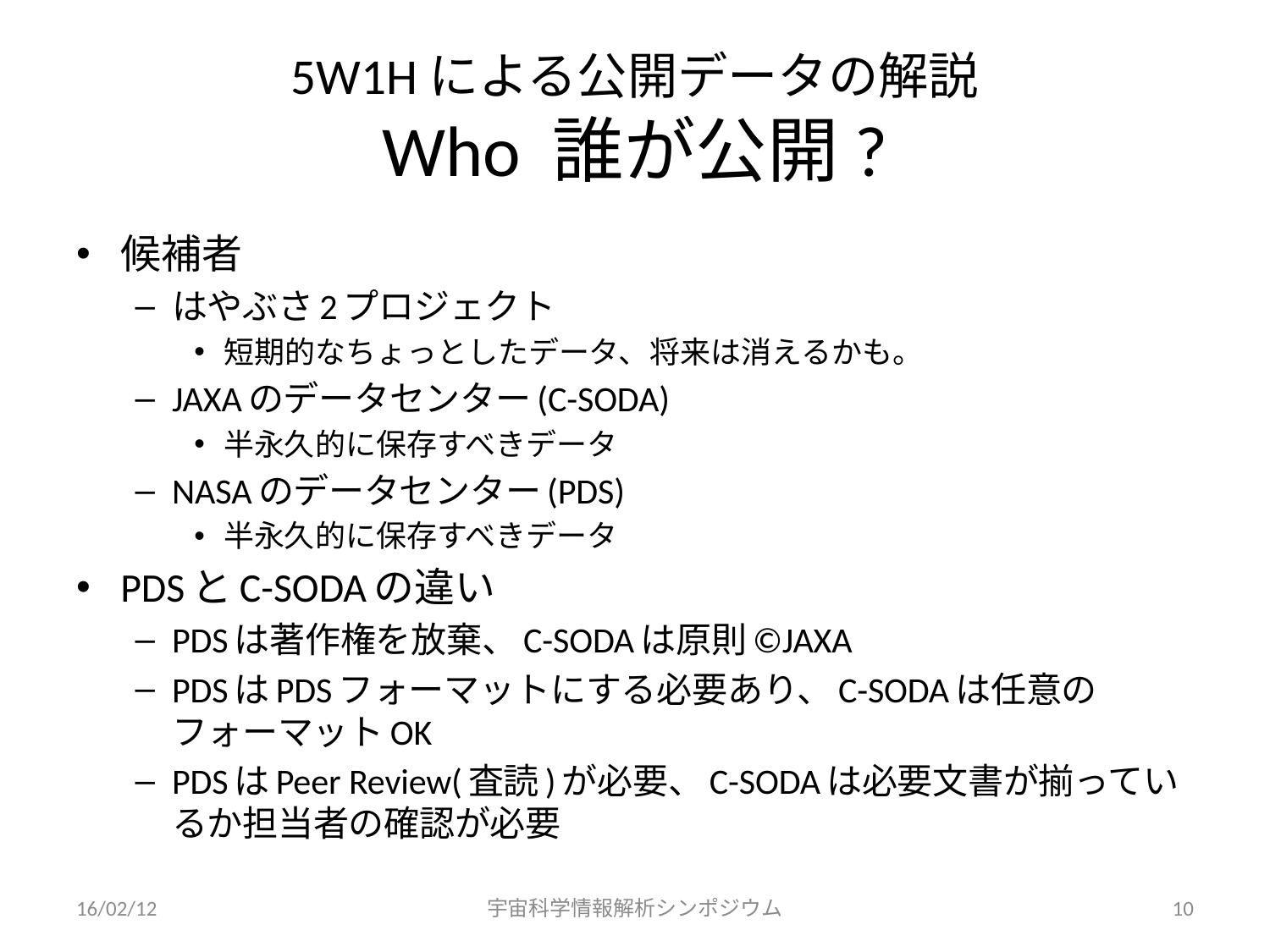

# 5W1Hによる公開データの解説 Who 誰が公開?
候補者
はやぶさ2プロジェクト
短期的なちょっとしたデータ、将来は消えるかも。
JAXAのデータセンター(C-SODA)
半永久的に保存すべきデータ
NASAのデータセンター(PDS)
半永久的に保存すべきデータ
PDSとC-SODAの違い
PDSは著作権を放棄、C-SODAは原則©JAXA
PDSはPDSフォーマットにする必要あり、C-SODAは任意のフォーマットOK
PDSはPeer Review(査読)が必要、C-SODAは必要文書が揃っているか担当者の確認が必要
16/02/12
宇宙科学情報解析シンポジウム
10